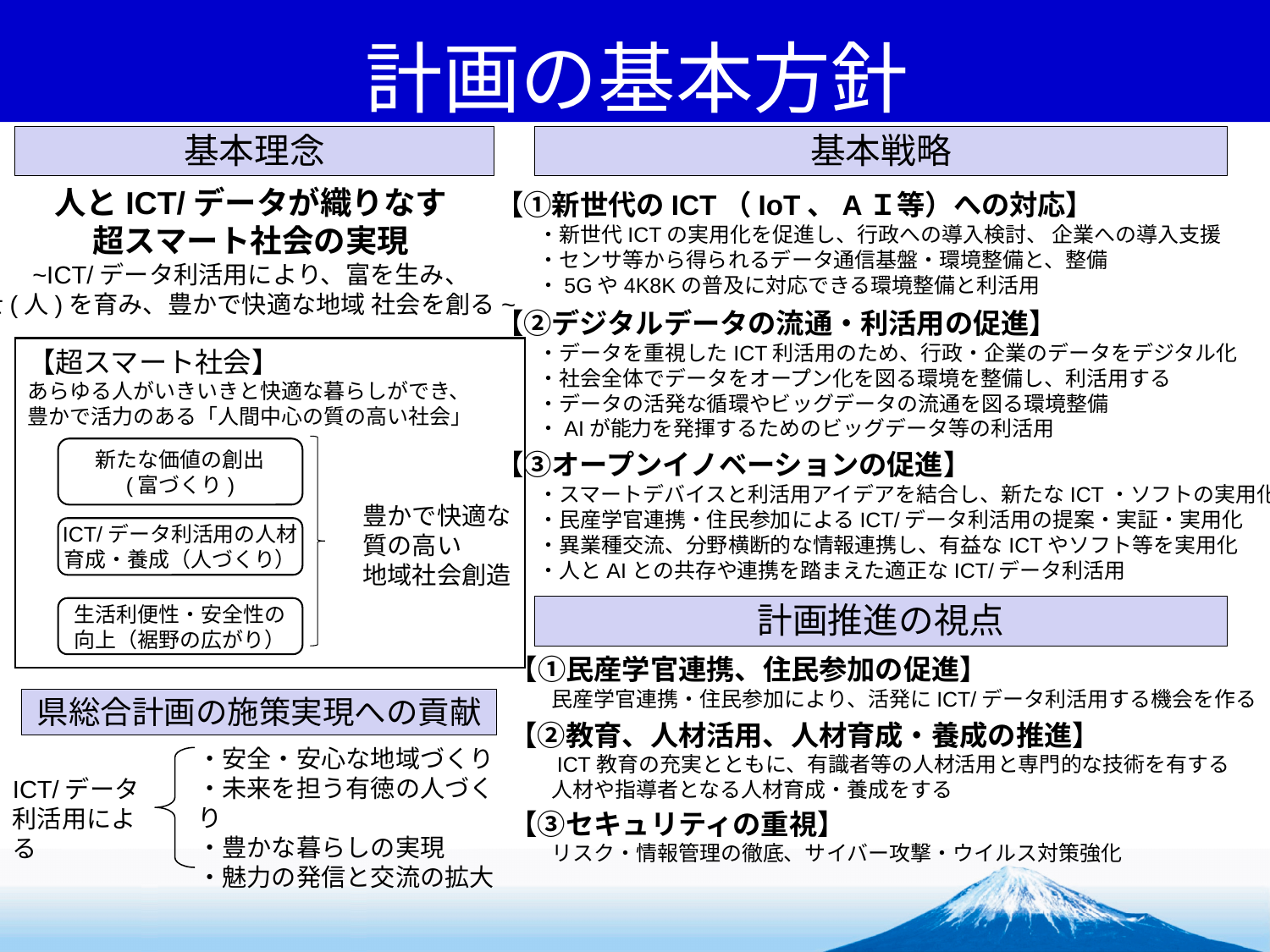

# 計画の基本方針
基本理念
基本戦略
人とICT/データが織りなす
超スマート社会の実現
~ICT/データ利活用により、富を生み、
士(人)を育み、豊かで快適な地域 社会を創る~
【①新世代のICT（IoT、AＩ等）への対応】
　　・新世代ICTの実用化を促進し、行政への導入検討、 企業への導入支援
　　・センサ等から得られるデータ通信基盤・環境整備と、整備
　　・5Gや4K8Kの普及に対応できる環境整備と利活用

　
【②デジタルデータの流通・利活用の促進】
　　・データを重視したICT利活用のため、行政・企業のデータをデジタル化
　　・社会全体でデータをオープン化を図る環境を整備し、利活用する
　　・データの活発な循環やビッグデータの流通を図る環境整備
　　・AIが能力を発揮するためのビッグデータ等の利活用

【③オープンイノベーションの促進】
　　・スマートデバイスと利活用アイデアを結合し、新たなICT・ソフトの実用化
　　・民産学官連携・住民参加によるICT/データ利活用の提案・実証・実用化
　　・異業種交流、分野横断的な情報連携し、有益なICTやソフト等を実用化
　　・人とAIとの共存や連携を踏まえた適正なICT/データ利活用
【超スマート社会】
あらゆる人がいきいきと快適な暮らしができ、
豊かで活力のある「人間中心の質の高い社会」

新たな価値の創出
(富づくり)
豊かで快適な
質の高い
地域社会創造
ICT/データ利活用の人材育成・養成（人づくり）
計画推進の視点
生活利便性・安全性の
向上（裾野の広がり）
【①民産学官連携、住民参加の促進】
　　民産学官連携・住民参加により、活発にICT/データ利活用する機会を作る

【②教育、人材活用、人材育成・養成の推進】
　　ICT教育の充実とともに、有識者等の人材活用と専門的な技術を有する
　　人材や指導者となる人材育成・養成をする
【③セキュリティの重視】
　　リスク・情報管理の徹底、サイバー攻撃・ウイルス対策強化
県総合計画の施策実現への貢献
・安全・安心な地域づくり
・未来を担う有徳の人づくり
・豊かな暮らしの実現
・魅力の発信と交流の拡大

ICT/データ
利活用による